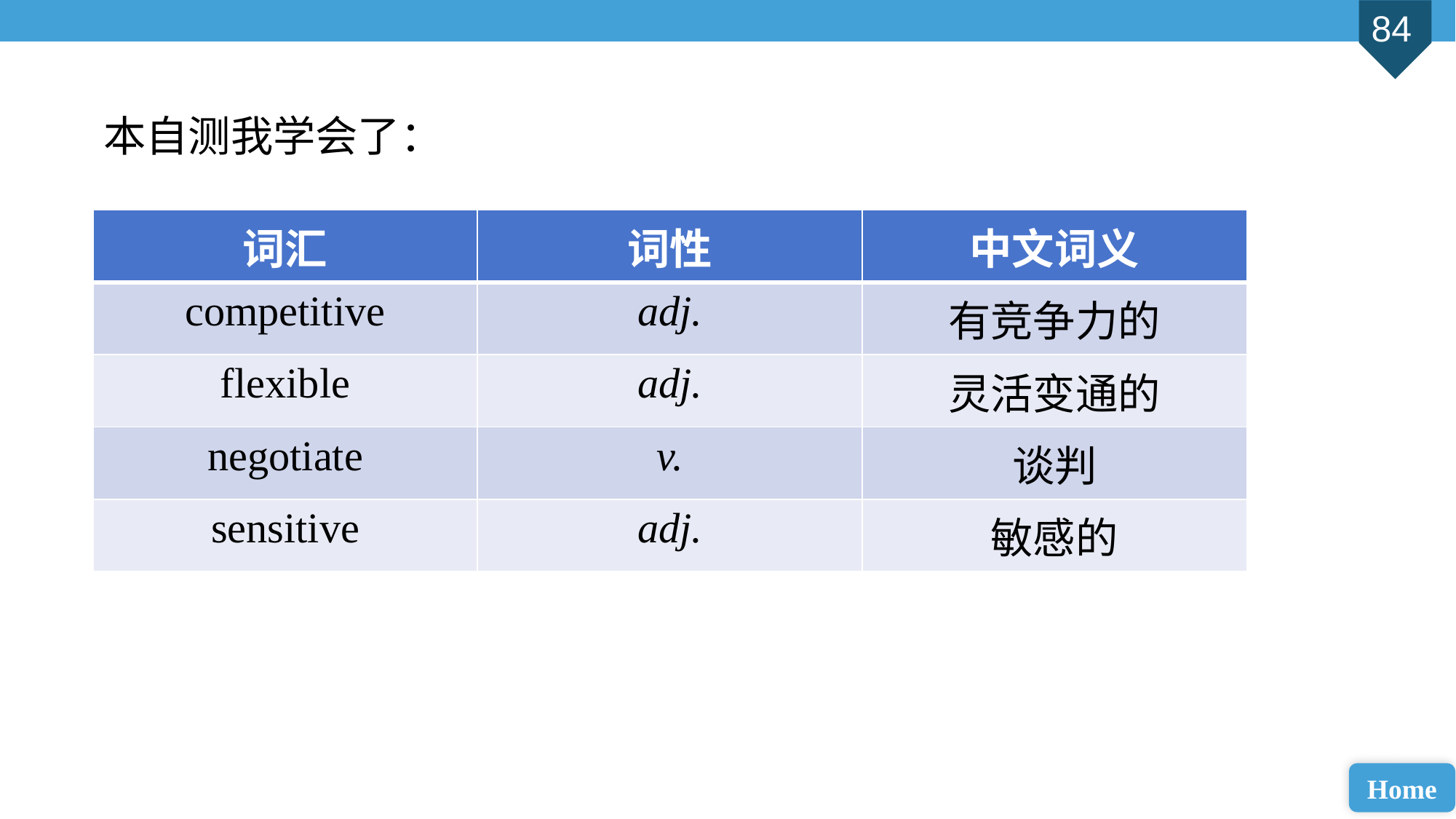

本自测我学会了：
| 词汇 | 词性 | 中文词义 |
| --- | --- | --- |
| competitive | adj. | 有竞争力的 |
| flexible | adj. | 灵活变通的 |
| negotiate | v. | 谈判 |
| sensitive | adj. | 敏感的 |